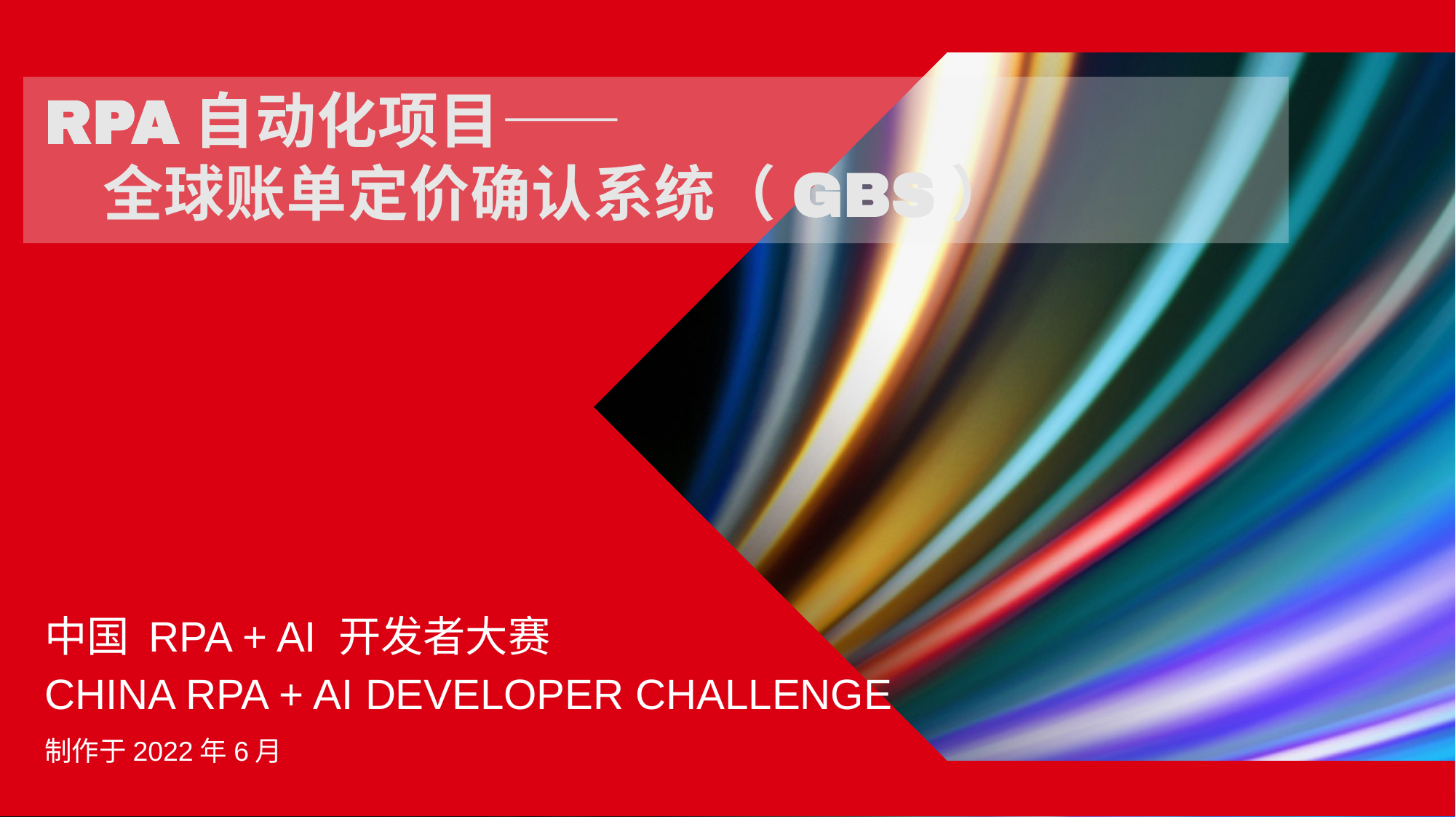

RPA自动化项目——
    全球账单定价确认系统（GBS）

中国 RPA + AI 开发者大赛
CHINA RPA + AI DEVELOPER CHALLENGE
制作于2022年6月